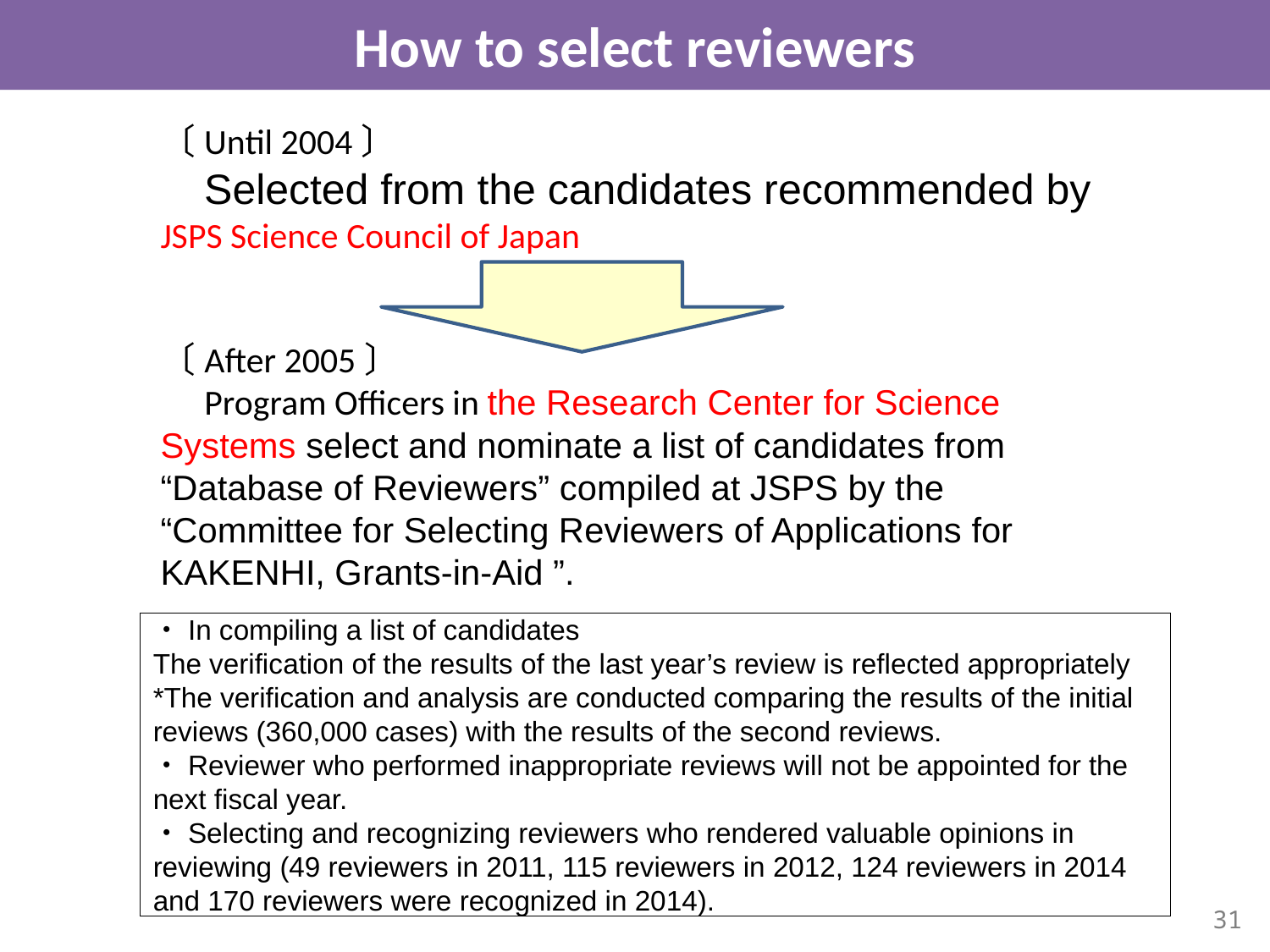

How to select reviewers
〔Until 2004〕
　Selected from the candidates recommended by JSPS Science Council of Japan

〔After 2005〕
　Program Officers in the Research Center for Science Systems select and nominate a list of candidates from “Database of Reviewers” compiled at JSPS by the “Committee for Selecting Reviewers of Applications for KAKENHI, Grants-in-Aid ”.

# ・In compiling a list of candidates The verification of the results of the last year’s review is reflected appropriately *The verification and analysis are conducted comparing the results of the initial reviews (360,000 cases) with the results of the second reviews. ・Reviewer who performed inappropriate reviews will not be appointed for the next fiscal year. ・Selecting and recognizing reviewers who rendered valuable opinions in reviewing (49 reviewers in 2011, 115 reviewers in 2012, 124 reviewers in 2014 and 170 reviewers were recognized in 2014).
31